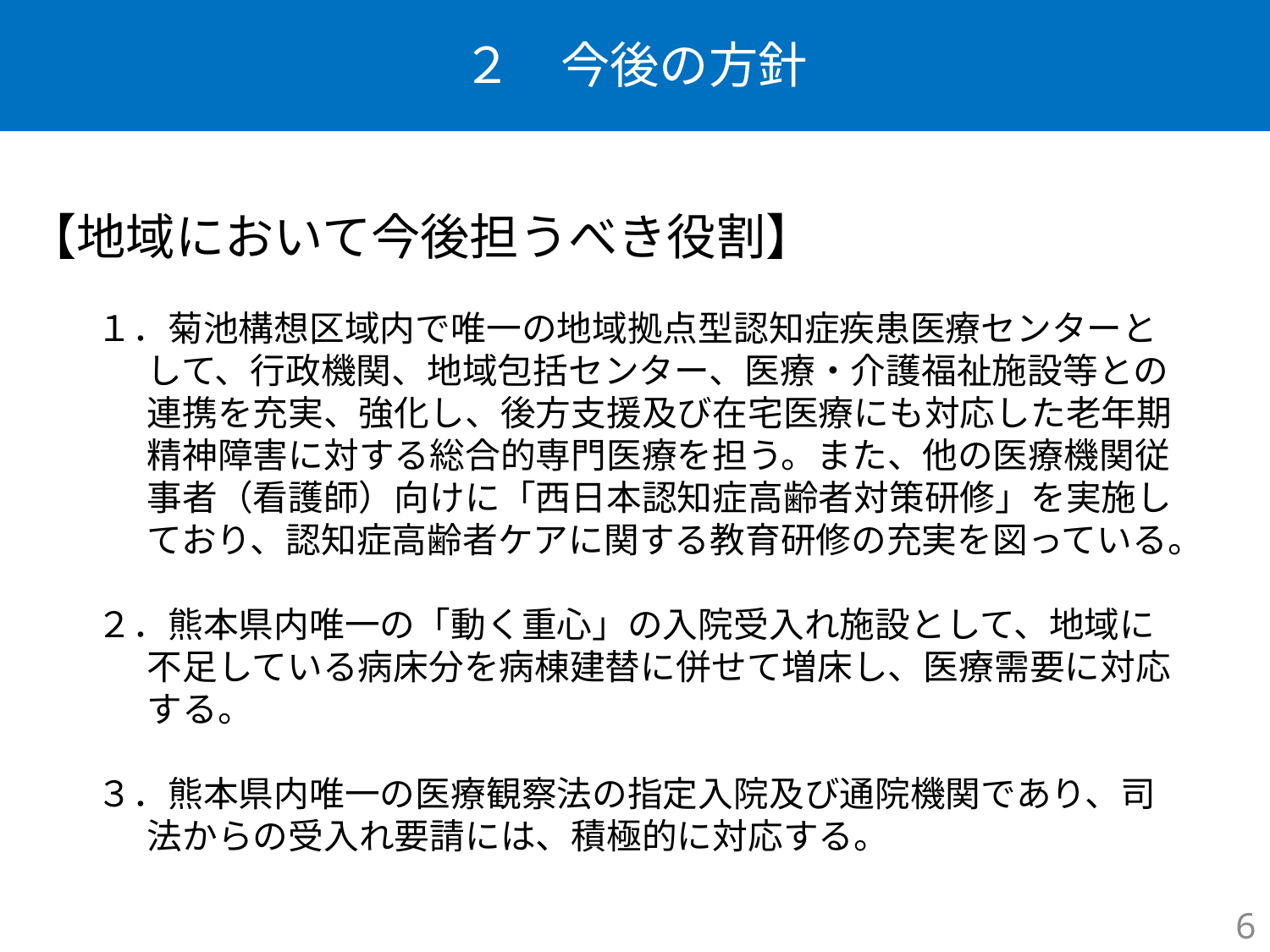

# ２　今後の方針
【地域において今後担うべき役割】

１．菊池構想区域内で唯一の地域拠点型認知症疾患医療センターとして、行政機関、地域包括センター、医療・介護福祉施設等との連携を充実、強化し、後方支援及び在宅医療にも対応した老年期精神障害に対する総合的専門医療を担う。また、他の医療機関従事者（看護師）向けに「西日本認知症高齢者対策研修」を実施しており、認知症高齢者ケアに関する教育研修の充実を図っている。

２．熊本県内唯一の「動く重心」の入院受入れ施設として、地域に不足している病床分を病棟建替に併せて増床し、医療需要に対応する。

３．熊本県内唯一の医療観察法の指定入院及び通院機関であり、司法からの受入れ要請には、積極的に対応する。
6